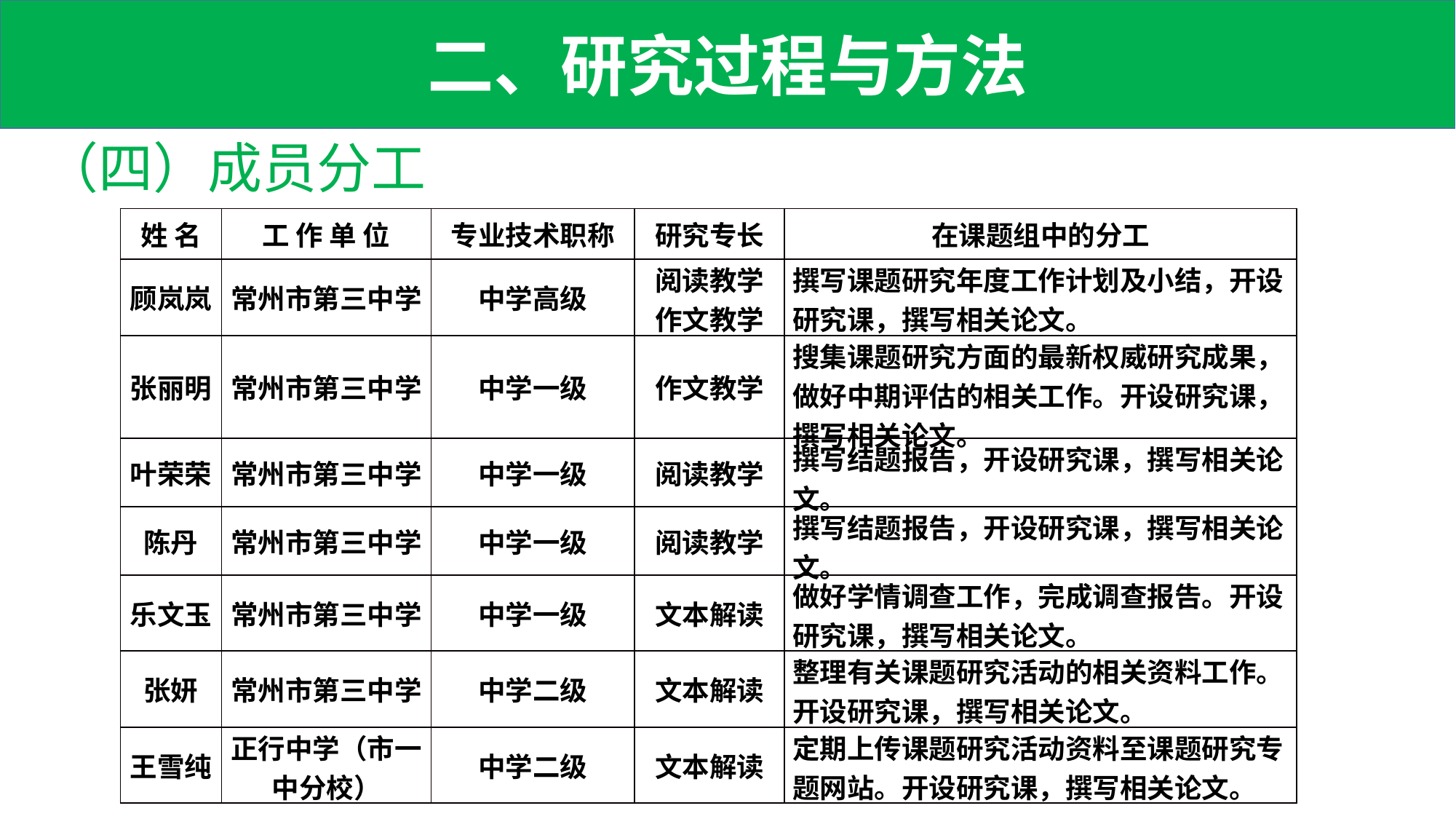

二、研究过程与方法
（四）成员分工

| 姓 名 | 工 作 单 位 | 专业技术职称 | 研究专长 | 在课题组中的分工 |
| --- | --- | --- | --- | --- |
| 顾岚岚 | 常州市第三中学 | 中学高级 | 阅读教学作文教学 | 撰写课题研究年度工作计划及小结，开设研究课，撰写相关论文。 |
| 张丽明 | 常州市第三中学 | 中学一级 | 作文教学 | 搜集课题研究方面的最新权威研究成果，做好中期评估的相关工作。开设研究课，撰写相关论文。 |
| 叶荣荣 | 常州市第三中学 | 中学一级 | 阅读教学 | 撰写结题报告，开设研究课，撰写相关论文。 |
| 陈丹 | 常州市第三中学 | 中学一级 | 阅读教学 | 撰写结题报告，开设研究课，撰写相关论文。 |
| 乐文玉 | 常州市第三中学 | 中学一级 | 文本解读 | 做好学情调查工作，完成调查报告。开设研究课，撰写相关论文。 |
| 张妍 | 常州市第三中学 | 中学二级 | 文本解读 | 整理有关课题研究活动的相关资料工作。开设研究课，撰写相关论文。 |
| 王雪纯 | 正行中学（市一中分校） | 中学二级 | 文本解读 | 定期上传课题研究活动资料至课题研究专题网站。开设研究课，撰写相关论文。 |